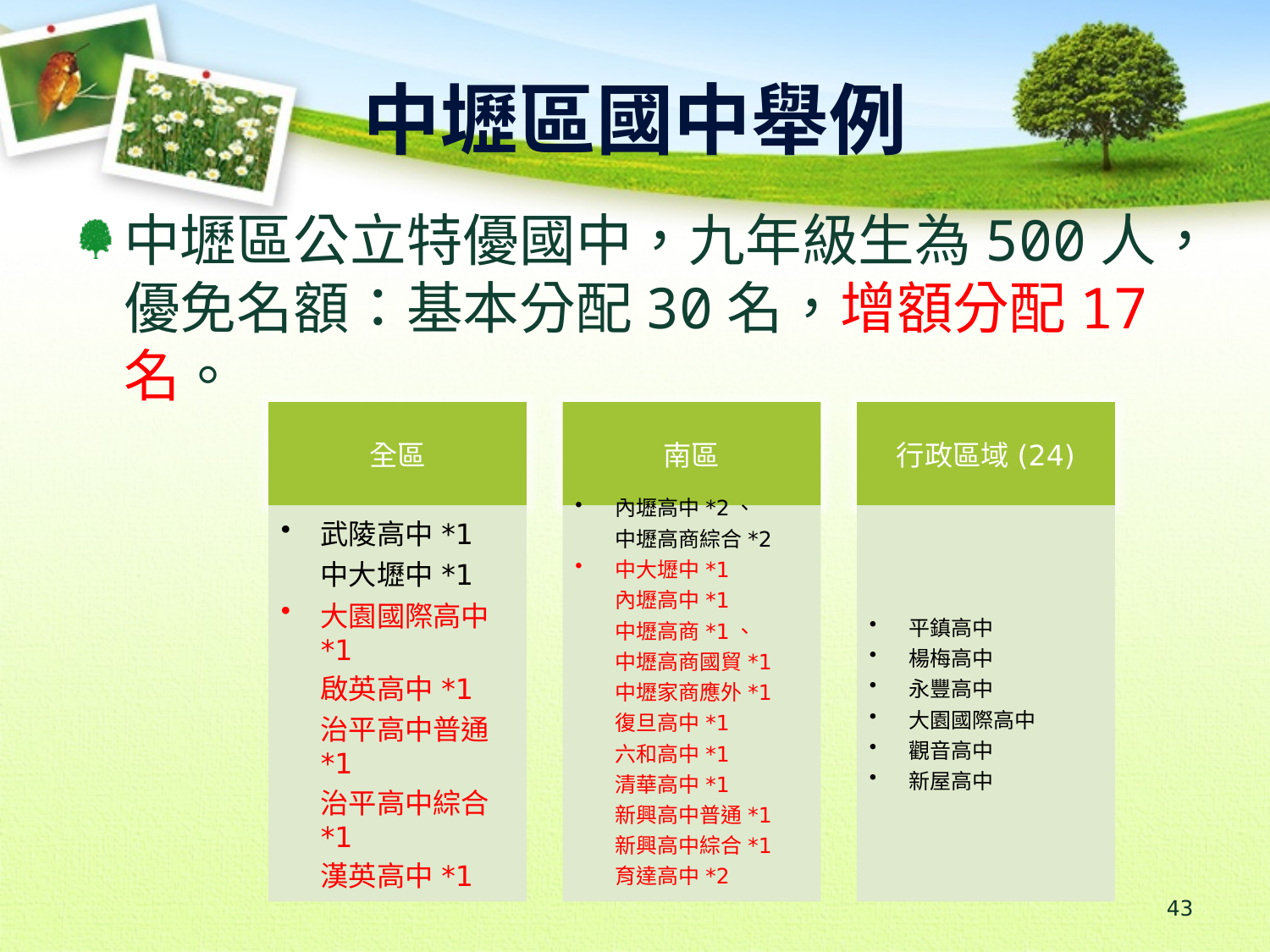

# 中壢區國中舉例
中壢區公立特優國中，九年級生為500人，優免名額：基本分配30名，增額分配17名。
全區
武陵高中*1
中大壢中*1
南區
內壢高中*2、
中壢高商綜合*2
行政區域(24)
平鎮高中
楊梅高中
永豐高中
大園國際高中
大園國際高中*1
啟英高中*1
治平高中普通*1
治平高中綜合*1
漢英高中*1
中大壢中*1
內壢高中*1
中壢高商*1、
中壢高商國貿*1
中壢家商應外*1
復旦高中*1
六和高中*1
清華高中*1
新興高中普通*1
新興高中綜合*1
育達高中*2
觀音高中
新屋高中
43